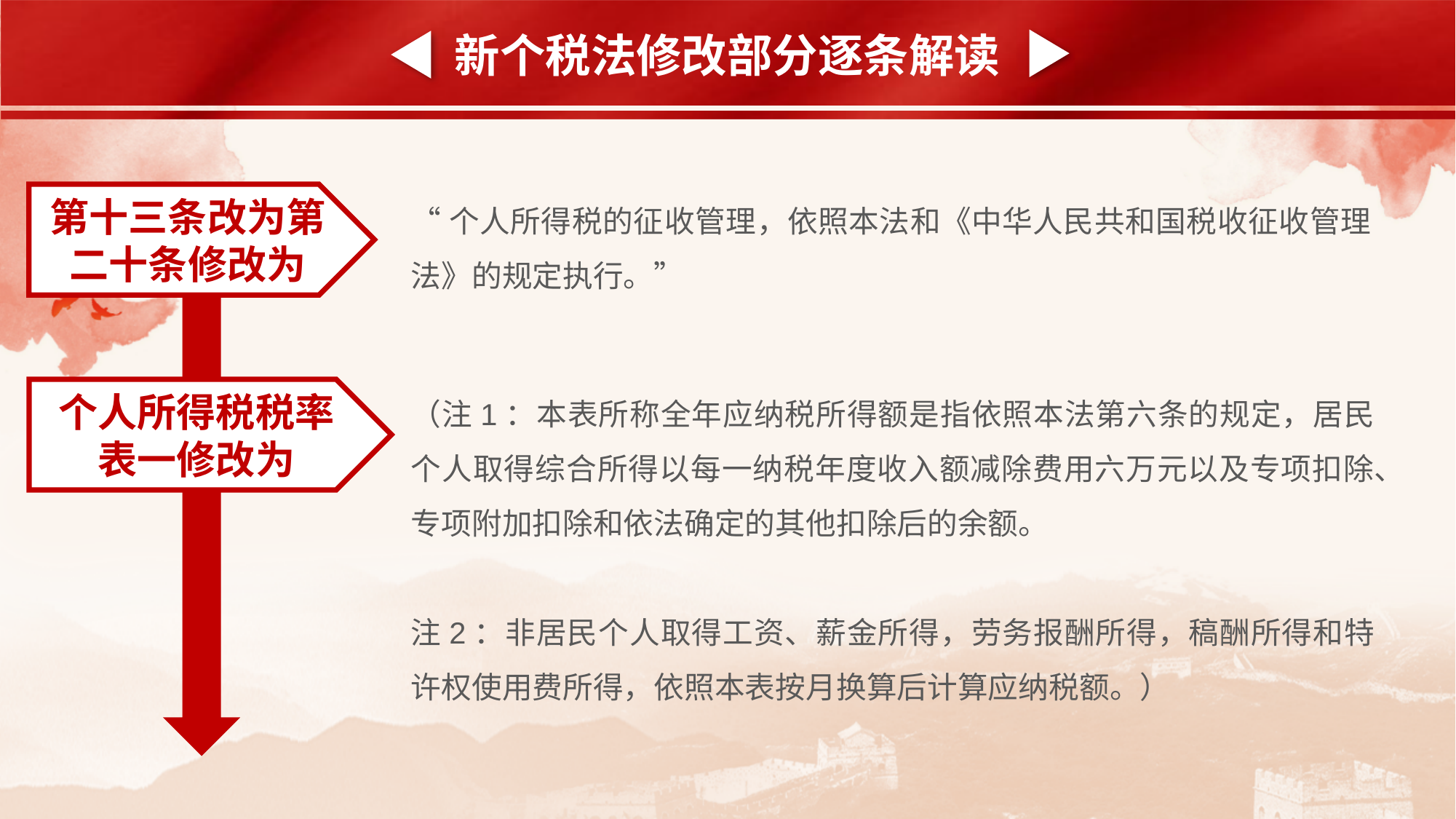

新个税法修改部分逐条解读

第十三条改为第二十条修改为
“个人所得税的征收管理，依照本法和《中华人民共和国税收征收管理法》的规定执行。”

（注1：本表所称全年应纳税所得额是指依照本法第六条的规定，居民个人取得综合所得以每一纳税年度收入额减除费用六万元以及专项扣除、专项附加扣除和依法确定的其他扣除后的余额。

注2：非居民个人取得工资、薪金所得，劳务报酬所得，稿酬所得和特许权使用费所得，依照本表按月换算后计算应纳税额。）
个人所得税税率表一修改为